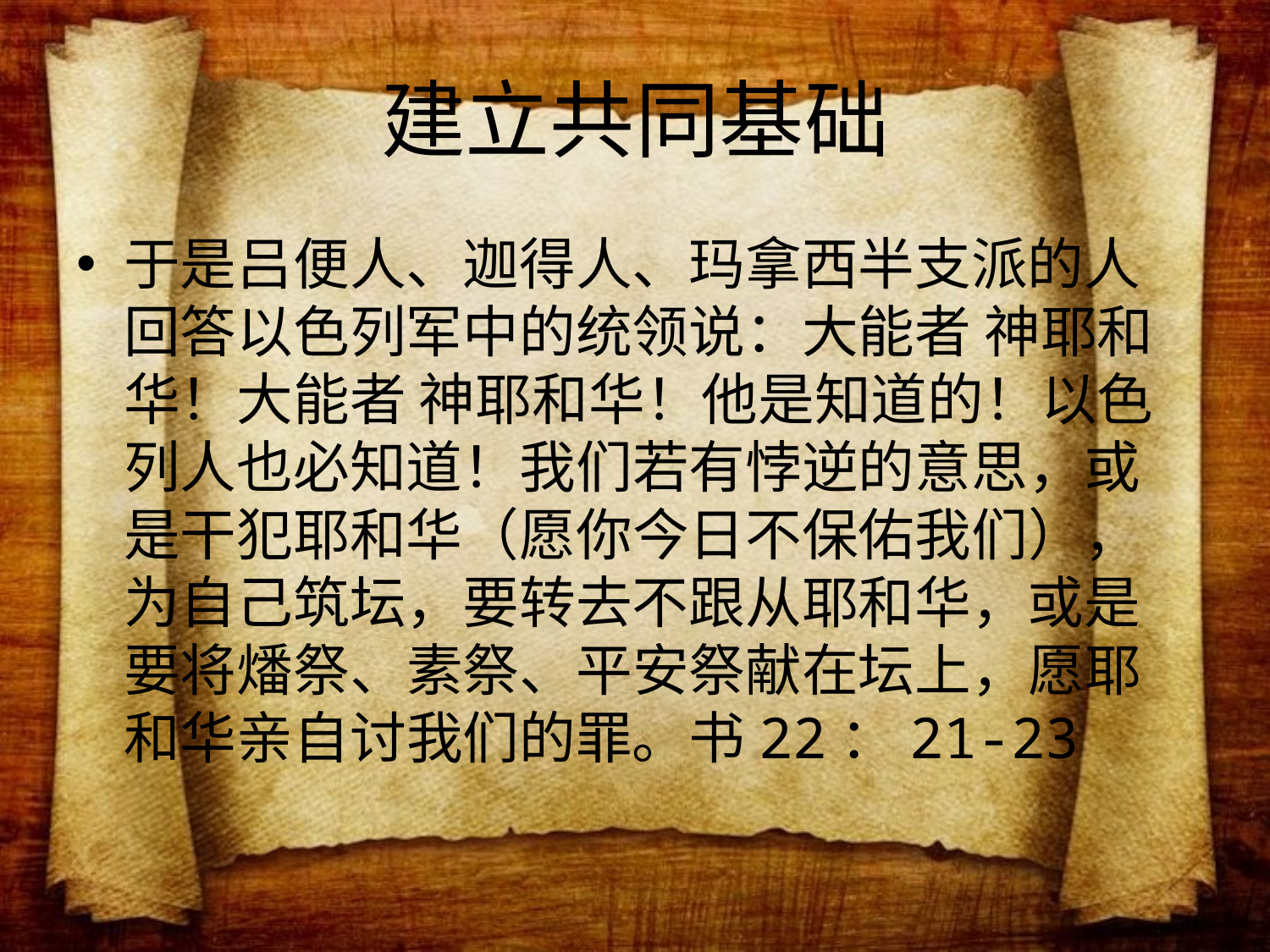

# 建立共同基础
于是吕便人、迦得人、玛拿西半支派的人回答以色列军中的统领说：大能者 神耶和华！大能者 神耶和华！他是知道的！以色列人也必知道！我们若有悖逆的意思，或是干犯耶和华（愿你今日不保佑我们），为自己筑坛，要转去不跟从耶和华，或是要将燔祭、素祭、平安祭献在坛上，愿耶和华亲自讨我们的罪。书22：21-23